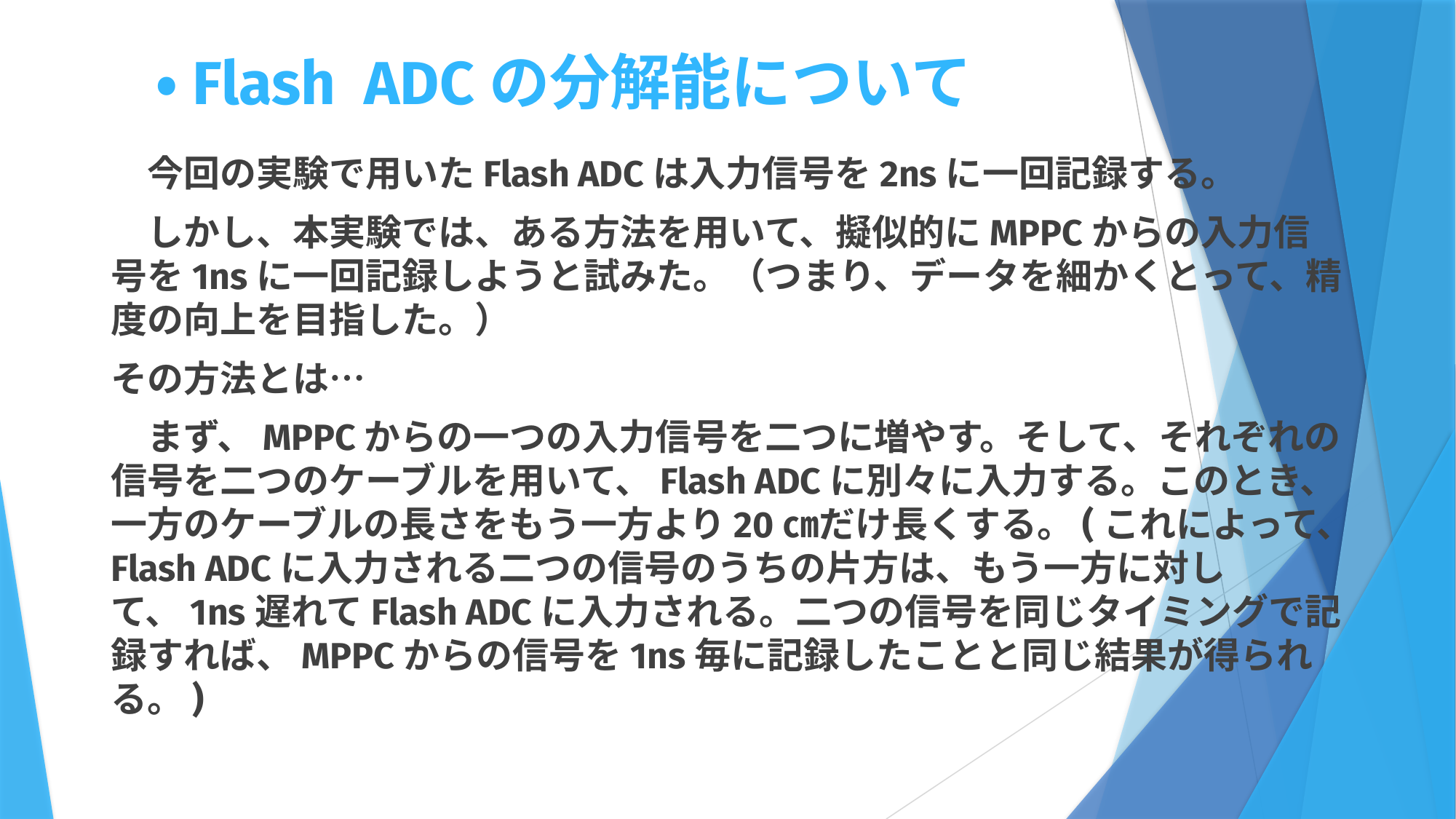

# ・Flash  ADCの分解能について
　今回の実験で用いたFlash ADCは入力信号を2nsに一回記録する。
　しかし、本実験では、ある方法を用いて、擬似的にMPPCからの入力信号を1nsに一回記録しようと試みた。（つまり、データを細かくとって、精度の向上を目指した。）
その方法とは…
　まず、MPPCからの一つの入力信号を二つに増やす。そして、それぞれの信号を二つのケーブルを用いて、Flash ADCに別々に入力する。このとき、一方のケーブルの長さをもう一方より20㎝だけ長くする。(これによって、Flash ADCに入力される二つの信号のうちの片方は、もう一方に対して、1ns遅れてFlash ADCに入力される。二つの信号を同じタイミングで記録すれば、MPPCからの信号を1ns毎に記録したことと同じ結果が得られる。)